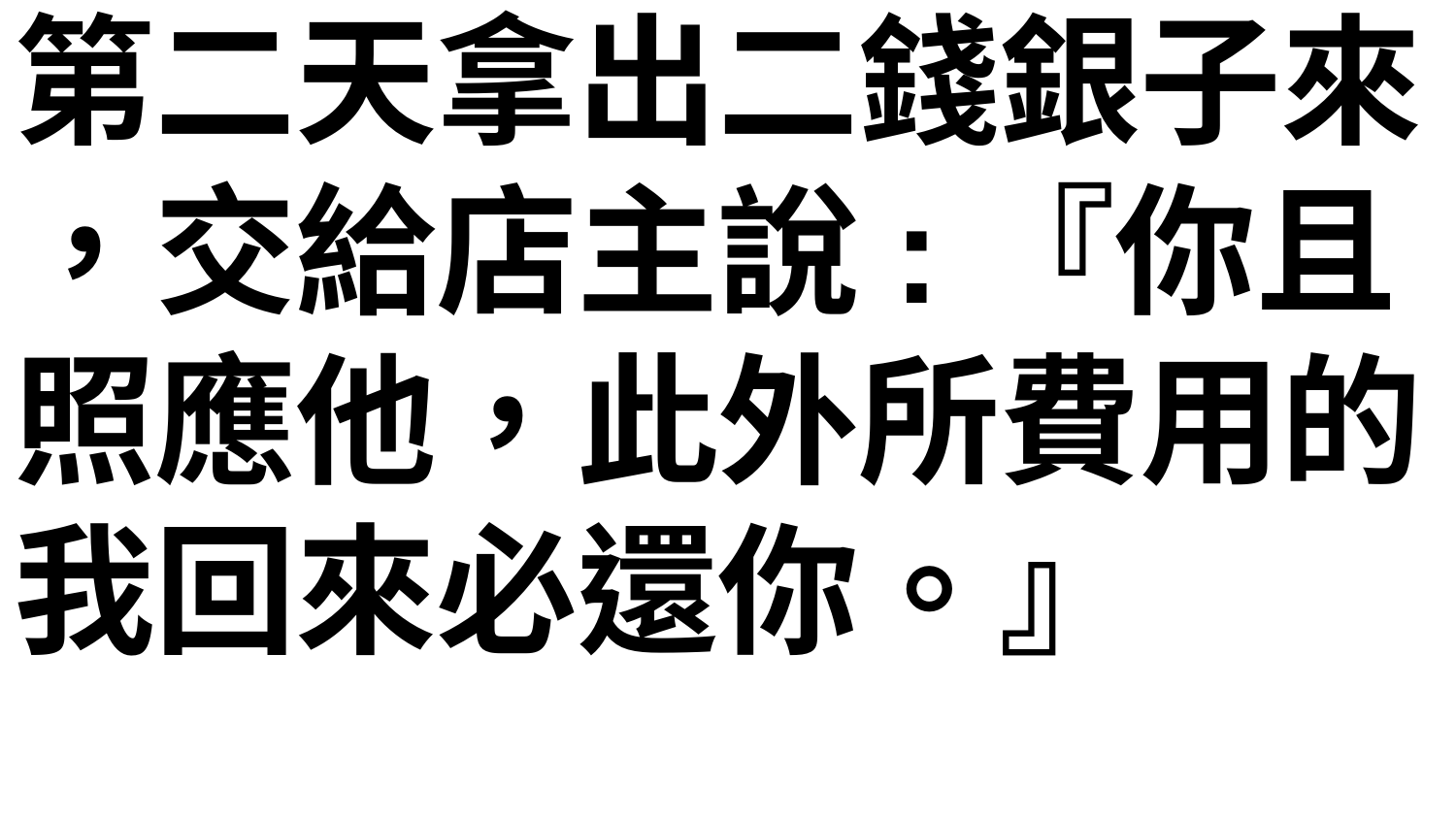

第二天拿出二錢銀子來
，交給店主說:『你且照應他，此外所費用的，我回來必還你。』